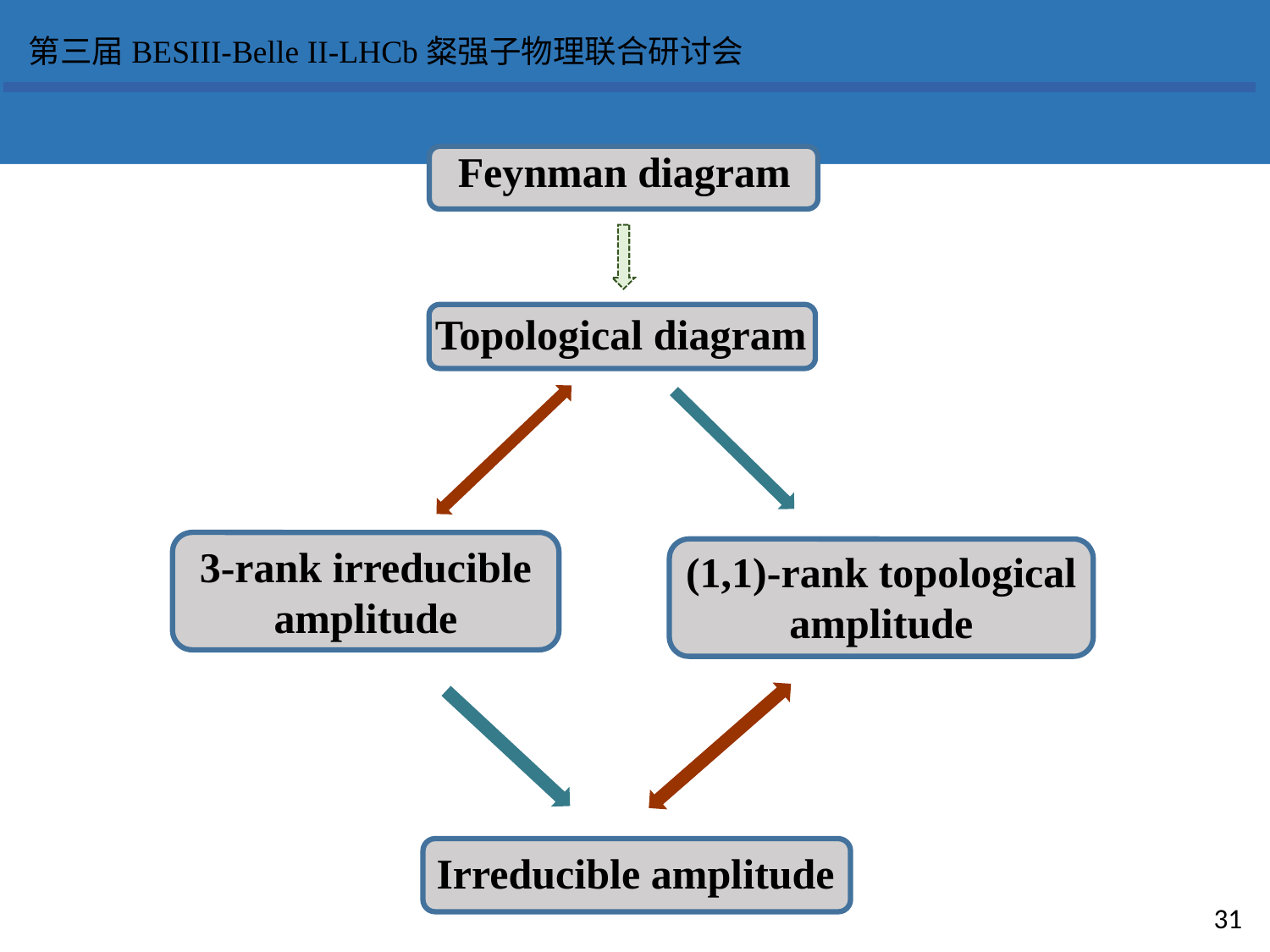

第三届BESIII-Belle II-LHCb粲强子物理联合研讨会
Feynman diagram

Topological diagram

3-rank irreducible amplitude
(1,1)-rank topological amplitude

Irreducible amplitude
31